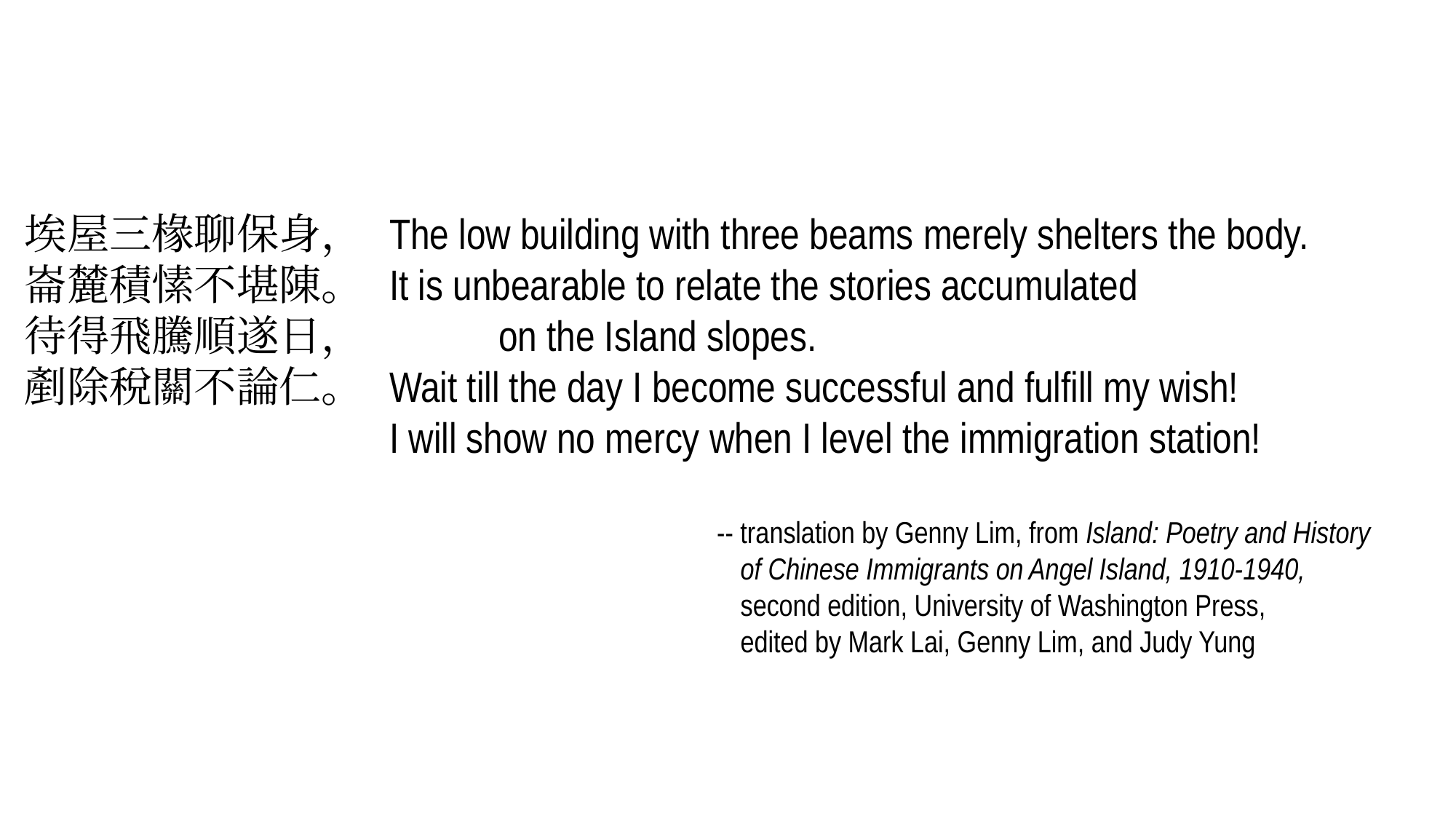

埃屋三椽聊保身， 崙麓積愫不堪陳。 待得飛騰順遂日， 剷除稅關不論仁。
The low building with three beams merely shelters the body.
It is unbearable to relate the stories accumulated
	on the Island slopes.
Wait till the day I become successful and fulfill my wish!
I will show no mercy when I level the immigration station!

-- translation by Genny Lim, from Island: Poetry and History
-- of Chinese Immigrants on Angel Island, 1910-1940,
-- second edition, University of Washington Press,
-- edited by Mark Lai, Genny Lim, and Judy Yung